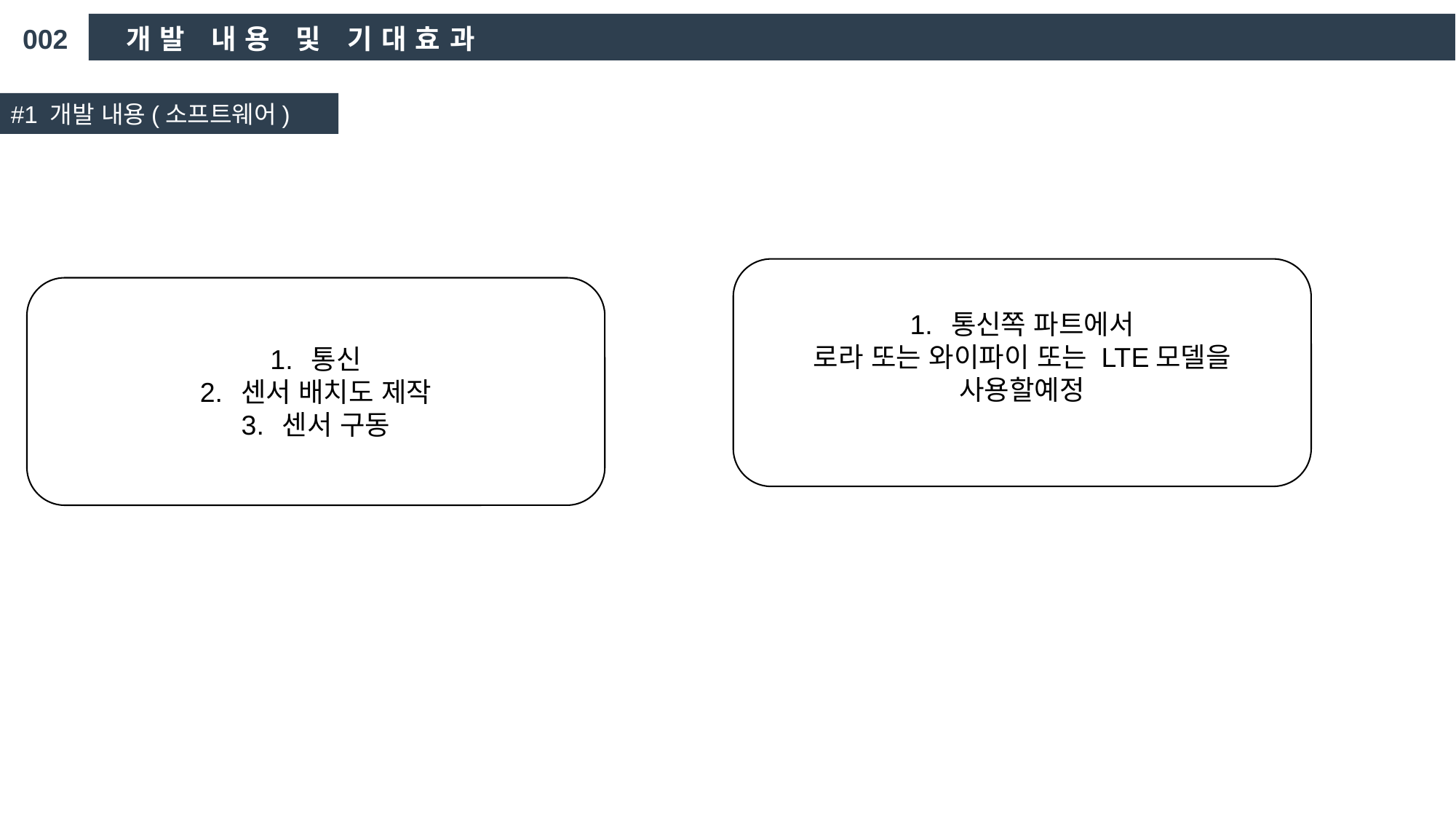

002
개발 내용 및 기대효과
#1 개발 내용(소프트웨어)
통신쪽 파트에서
로라 또는 와이파이 또는 LTE모델을 사용할예정

통신
센서 배치도 제작
센서 구동